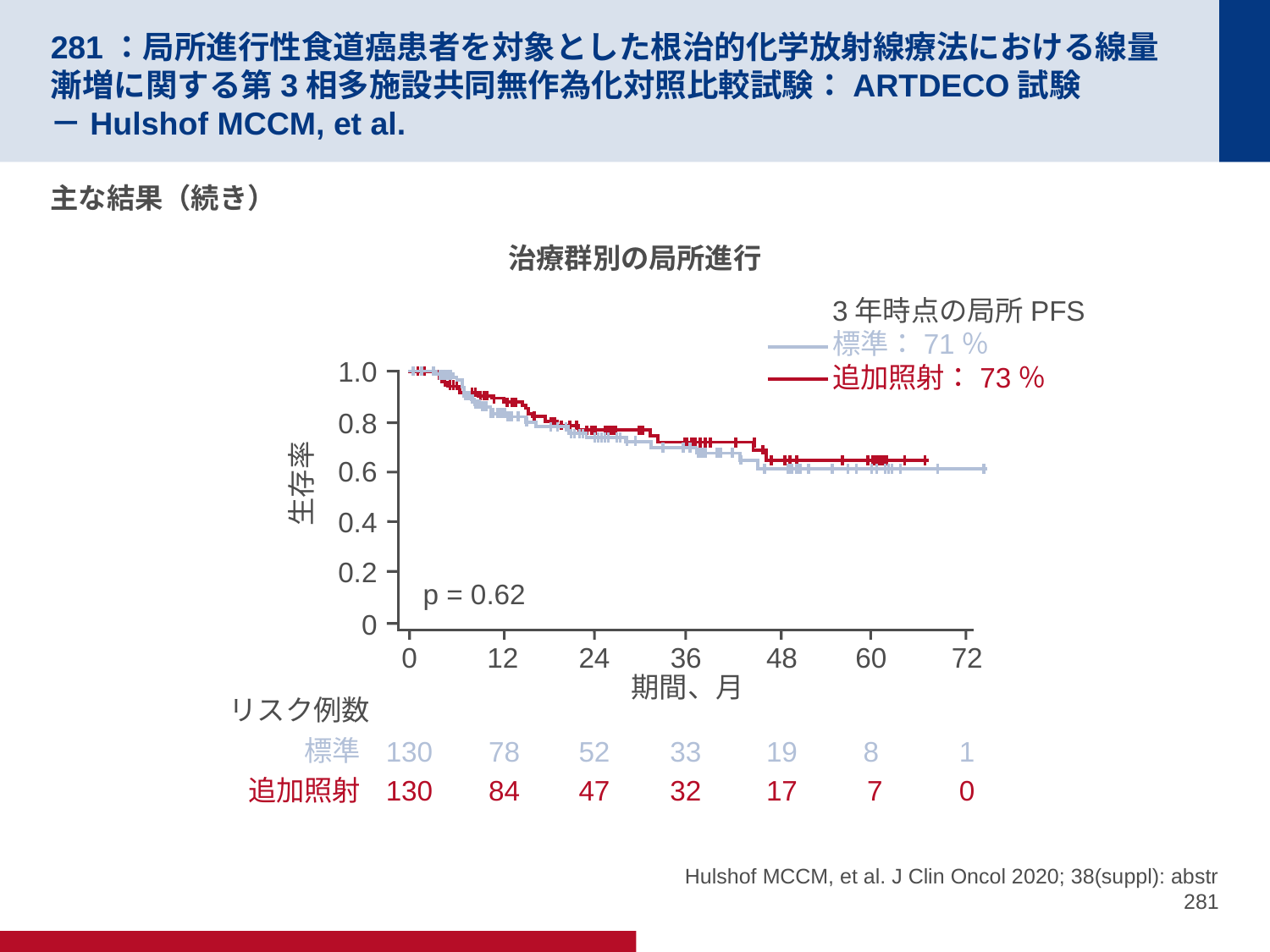

# 281：局所進行性食道癌患者を対象とした根治的化学放射線療法における線量漸増に関する第3相多施設共同無作為化対照比較試験：ARTDECO試験 －Hulshof MCCM, et al.
主な結果（続き）
治療群別の局所進行
3年時点の局所PFS
標準：71％
追加照射：73％
1.0

0.8

0.6
生存率

0.4

0.2
p = 0.62

0

0
12
24
36
48
60
72
期間、月
リスク例数
標準
130
78
52
33
19
8
1
追加照射
130
84
47
32
17
 7
0
Hulshof MCCM, et al. J Clin Oncol 2020; 38(suppl): abstr 281